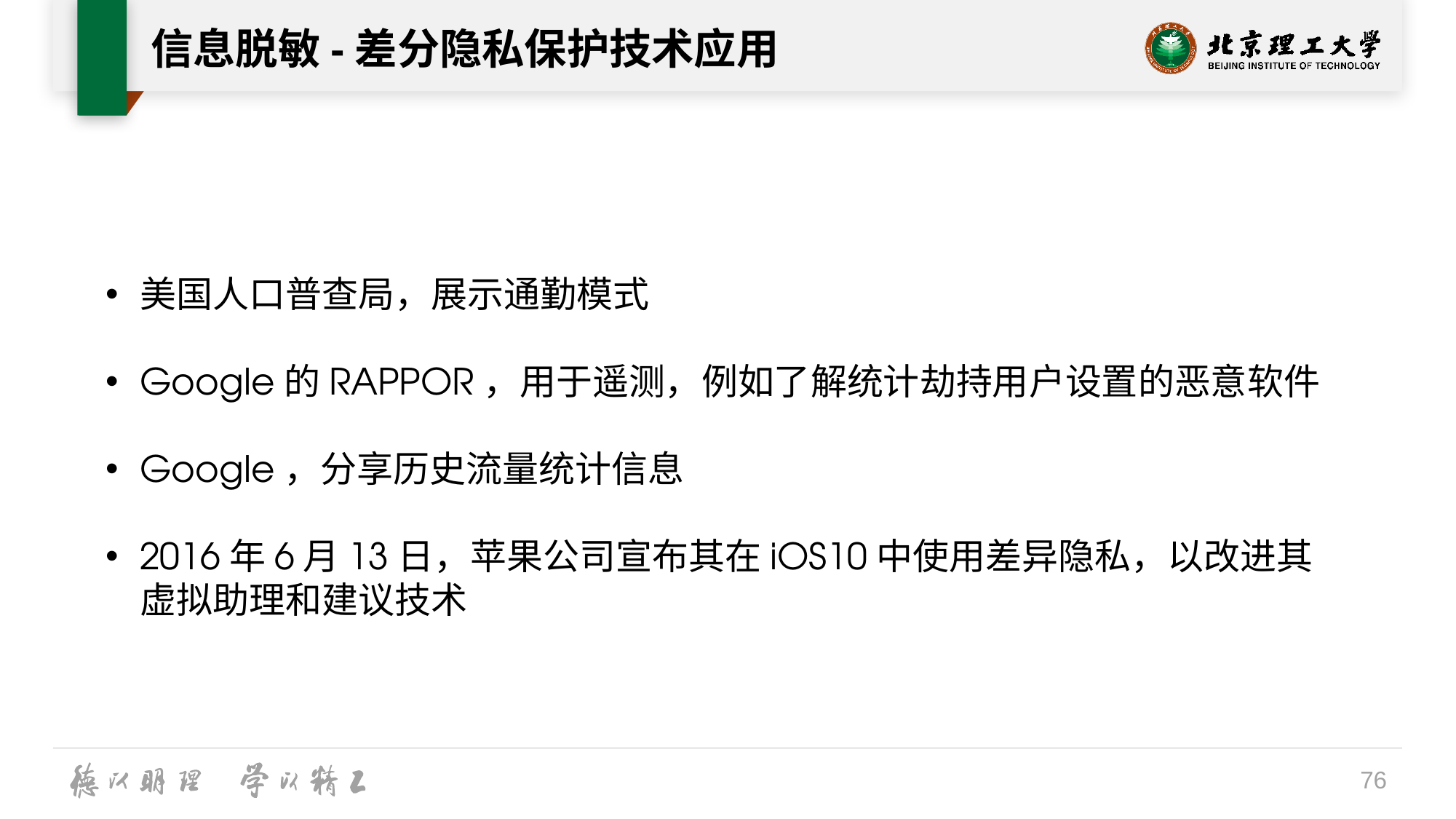

# 信息脱敏-差分隐私保护技术应用
美国人口普查局，展示通勤模式

Google的RAPPOR，用于遥测，例如了解统计劫持用户设置的恶意软件

Google，分享历史流量统计信息

2016年6月13日，苹果公司宣布其在iOS10中使用差异隐私，以改进其虚拟助理和建议技术